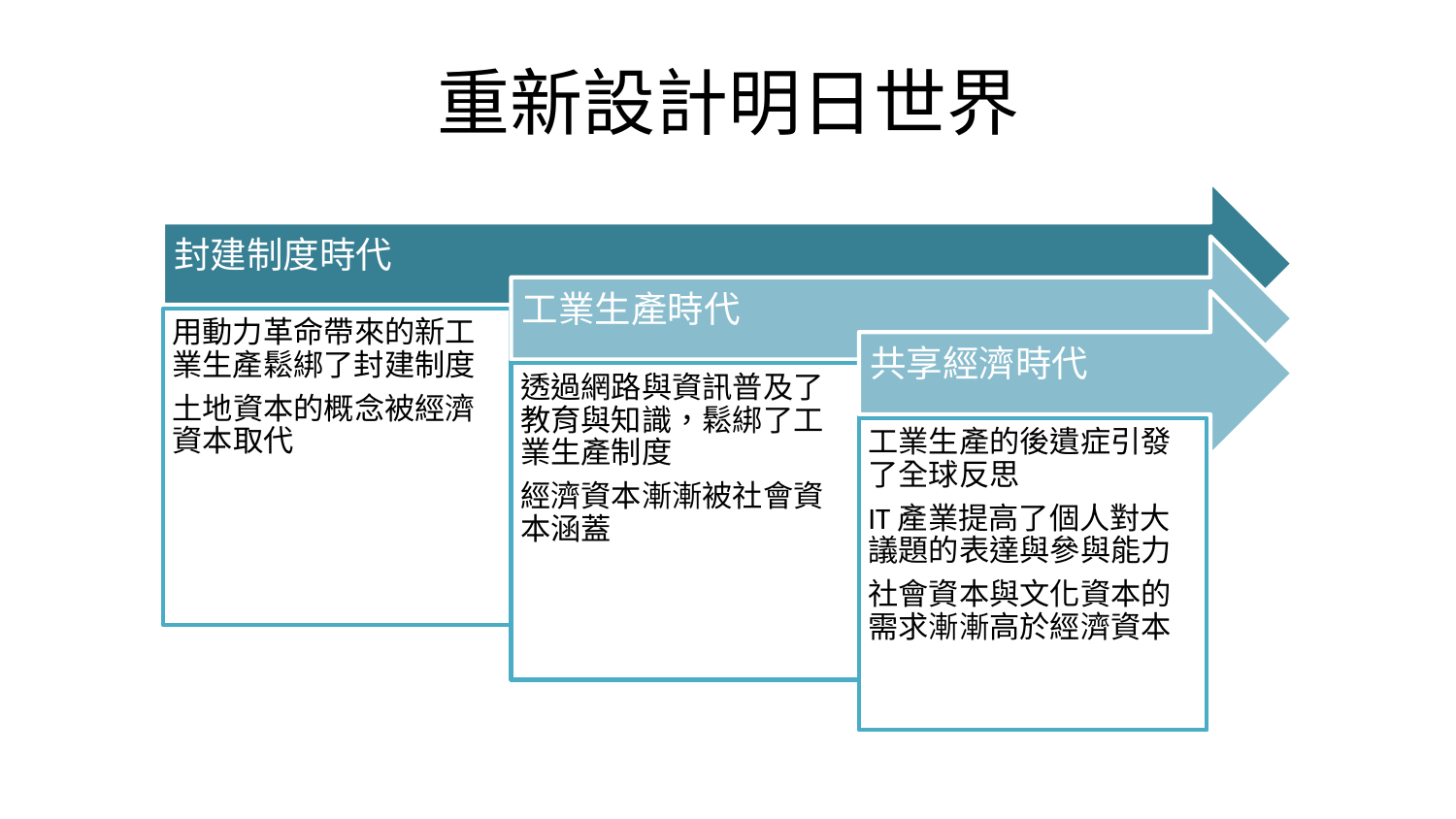

# 重新設計明日世界
封建制度時代
用動力革命帶來的新工業生產鬆綁了封建制度
土地資本的概念被經濟資本取代
工業生產時代
透過網路與資訊普及了教育與知識，鬆綁了工業生產制度
經濟資本漸漸被社會資本涵蓋
共享經濟時代
工業生產的後遺症引發了全球反思
IT產業提高了個人對大議題的表達與參與能力
社會資本與文化資本的需求漸漸高於經濟資本